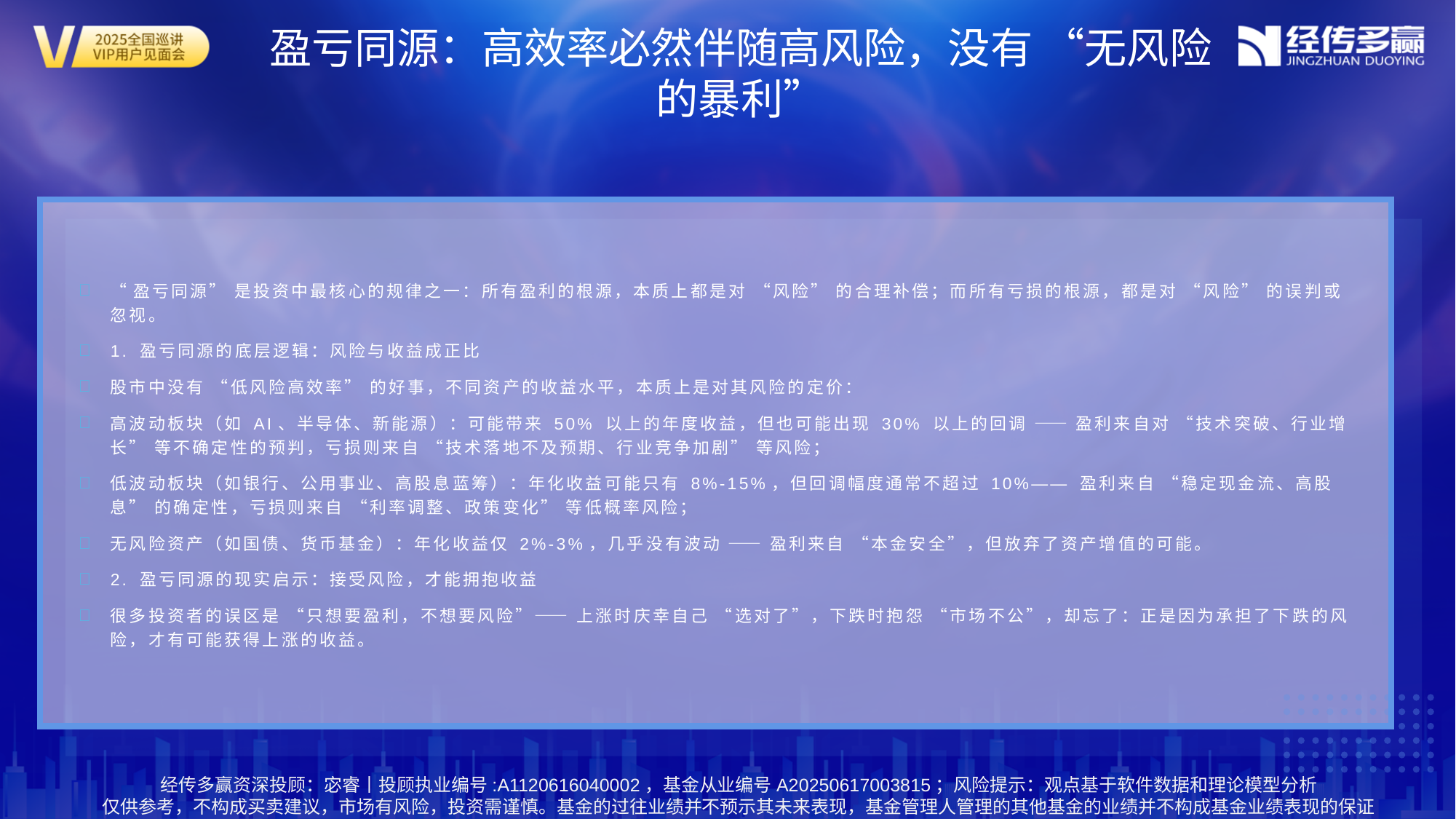

盈亏同源：高效率必然伴随高风险，没有 “无风险的暴利”

“盈亏同源” 是投资中最核心的规律之一：所有盈利的根源，本质上都是对 “风险” 的合理补偿；而所有亏损的根源，都是对 “风险” 的误判或忽视。
1. 盈亏同源的底层逻辑：风险与收益成正比
股市中没有 “低风险高效率” 的好事，不同资产的收益水平，本质上是对其风险的定价：
高波动板块（如 AI、半导体、新能源）：可能带来 50% 以上的年度收益，但也可能出现 30% 以上的回调 —— 盈利来自对 “技术突破、行业增长” 等不确定性的预判，亏损则来自 “技术落地不及预期、行业竞争加剧” 等风险；
低波动板块（如银行、公用事业、高股息蓝筹）：年化收益可能只有 8%-15%，但回调幅度通常不超过 10%—— 盈利来自 “稳定现金流、高股息” 的确定性，亏损则来自 “利率调整、政策变化” 等低概率风险；
无风险资产（如国债、货币基金）：年化收益仅 2%-3%，几乎没有波动 —— 盈利来自 “本金安全”，但放弃了资产增值的可能。
2. 盈亏同源的现实启示：接受风险，才能拥抱收益
很多投资者的误区是 “只想要盈利，不想要风险”—— 上涨时庆幸自己 “选对了”，下跌时抱怨 “市场不公”，却忘了：正是因为承担了下跌的风险，才有可能获得上涨的收益。